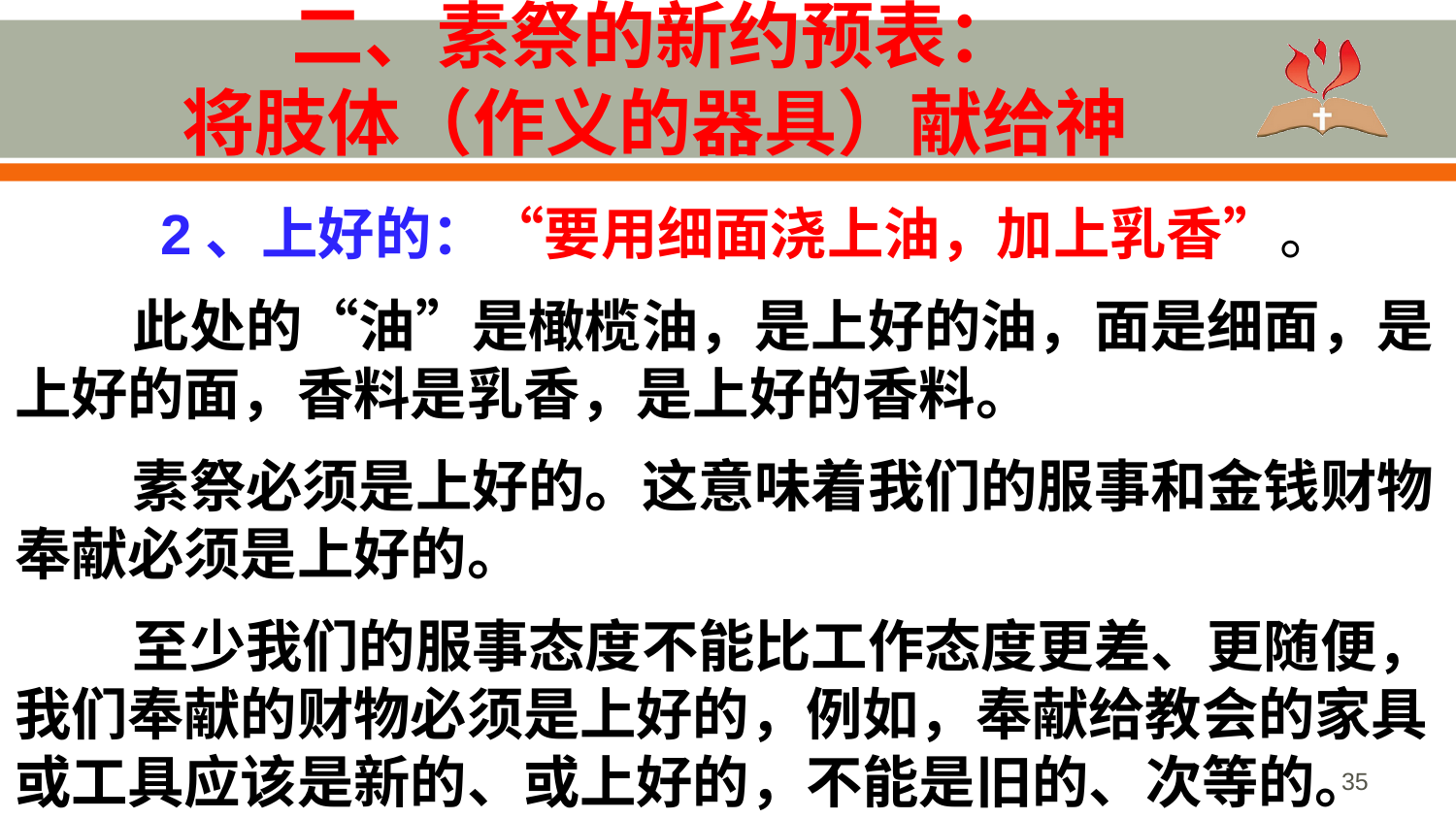

# 二、素祭的新约预表： 将肢体（作义的器具）献给神
	2、上好的：“要用细面浇上油，加上乳香”。
此处的“油”是橄榄油，是上好的油，面是细面，是上好的面，香料是乳香，是上好的香料。
素祭必须是上好的。这意味着我们的服事和金钱财物奉献必须是上好的。
至少我们的服事态度不能比工作态度更差、更随便，我们奉献的财物必须是上好的，例如，奉献给教会的家具或工具应该是新的、或上好的，不能是旧的、次等的。

35